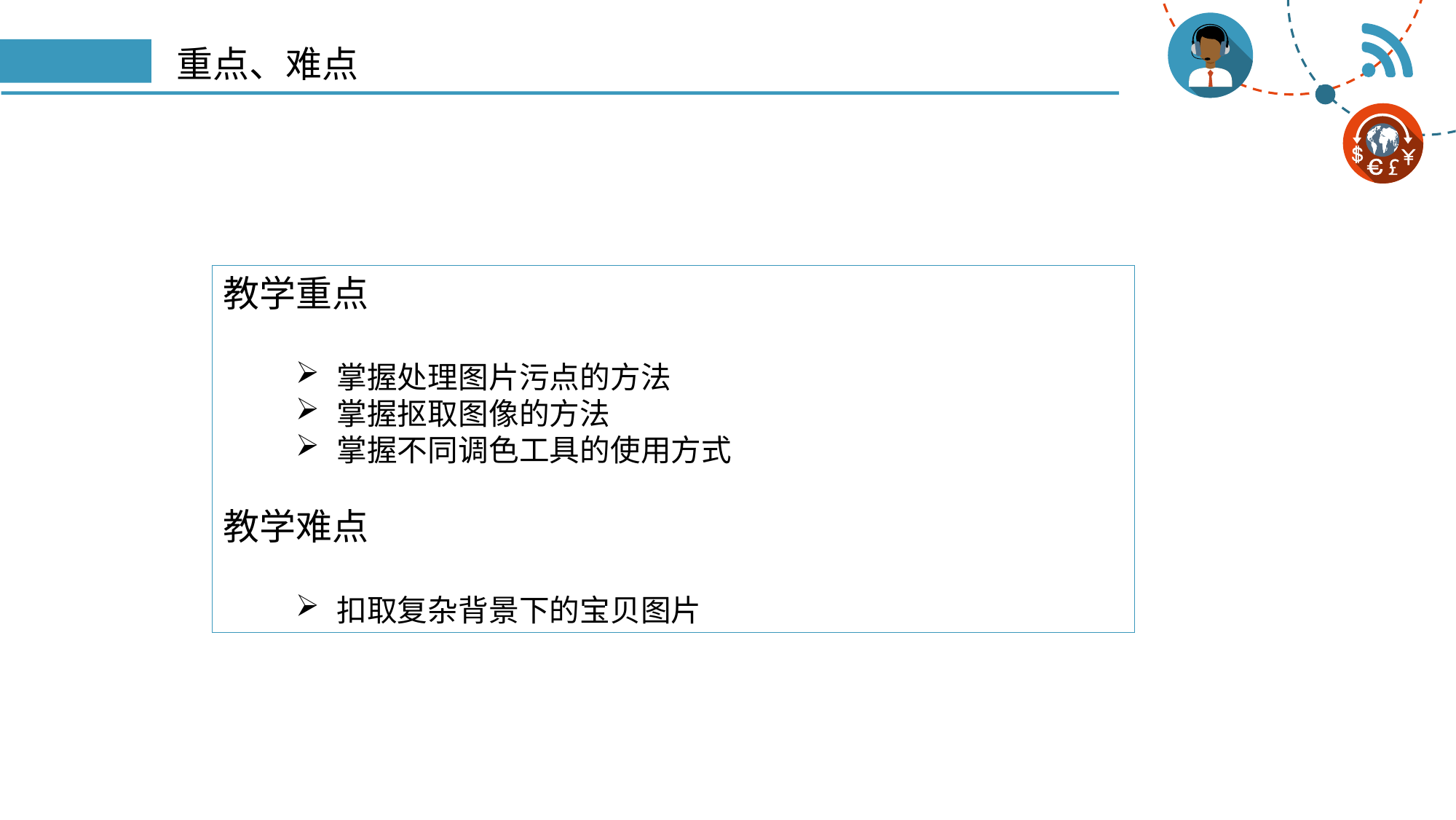

# 重点、难点
教学重点

掌握处理图片污点的方法
掌握抠取图像的方法
掌握不同调色工具的使用方式

教学难点

扣取复杂背景下的宝贝图片